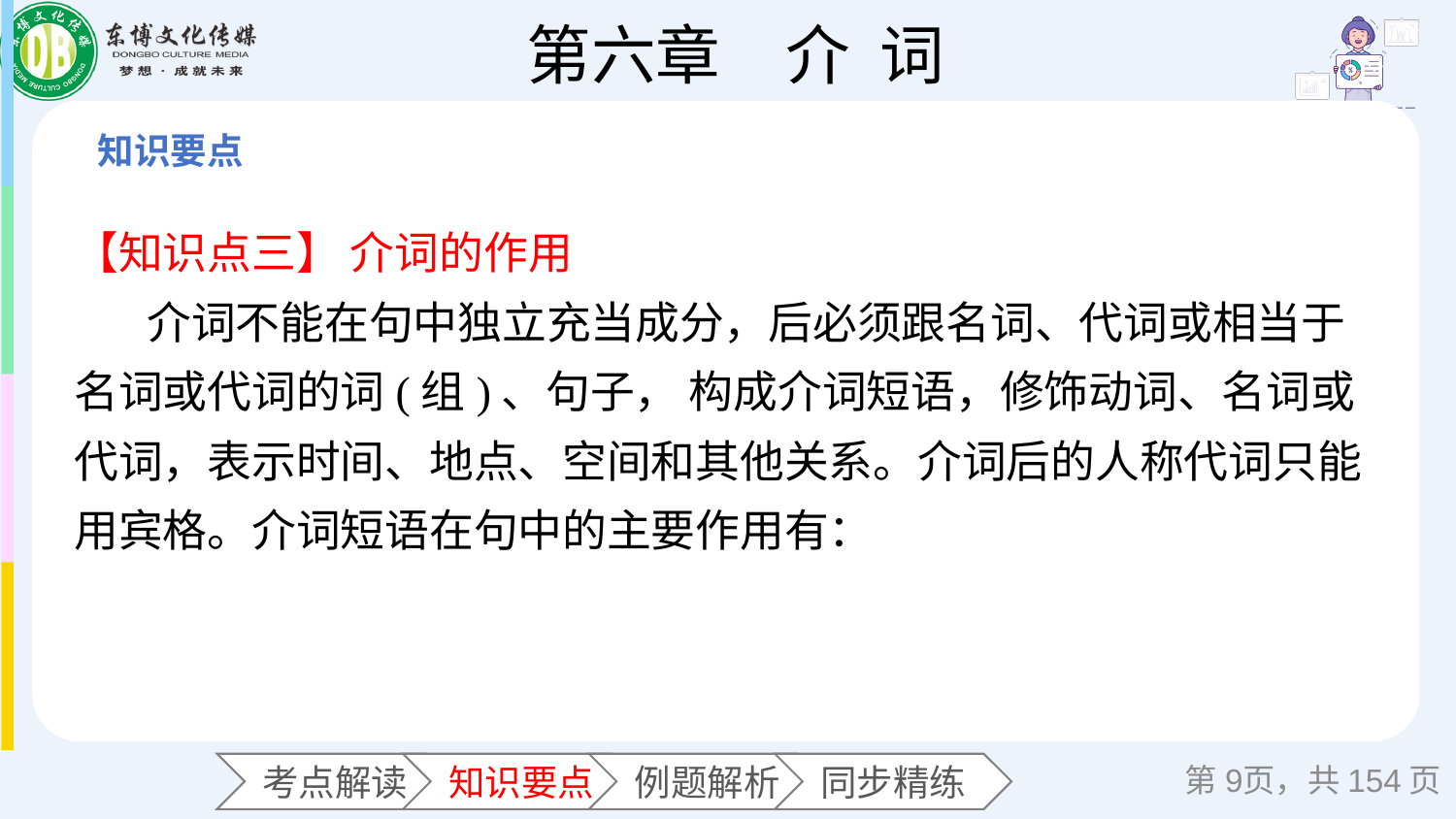

【知识点三】 介词的作用
介词不能在句中独立充当成分，后必须跟名词、代词或相当于名词或代词的词(组)、句子， 构成介词短语，修饰动词、名词或代词，表示时间、地点、空间和其他关系。介词后的人称代词只能用宾格。介词短语在句中的主要作用有：
第9页，共154页